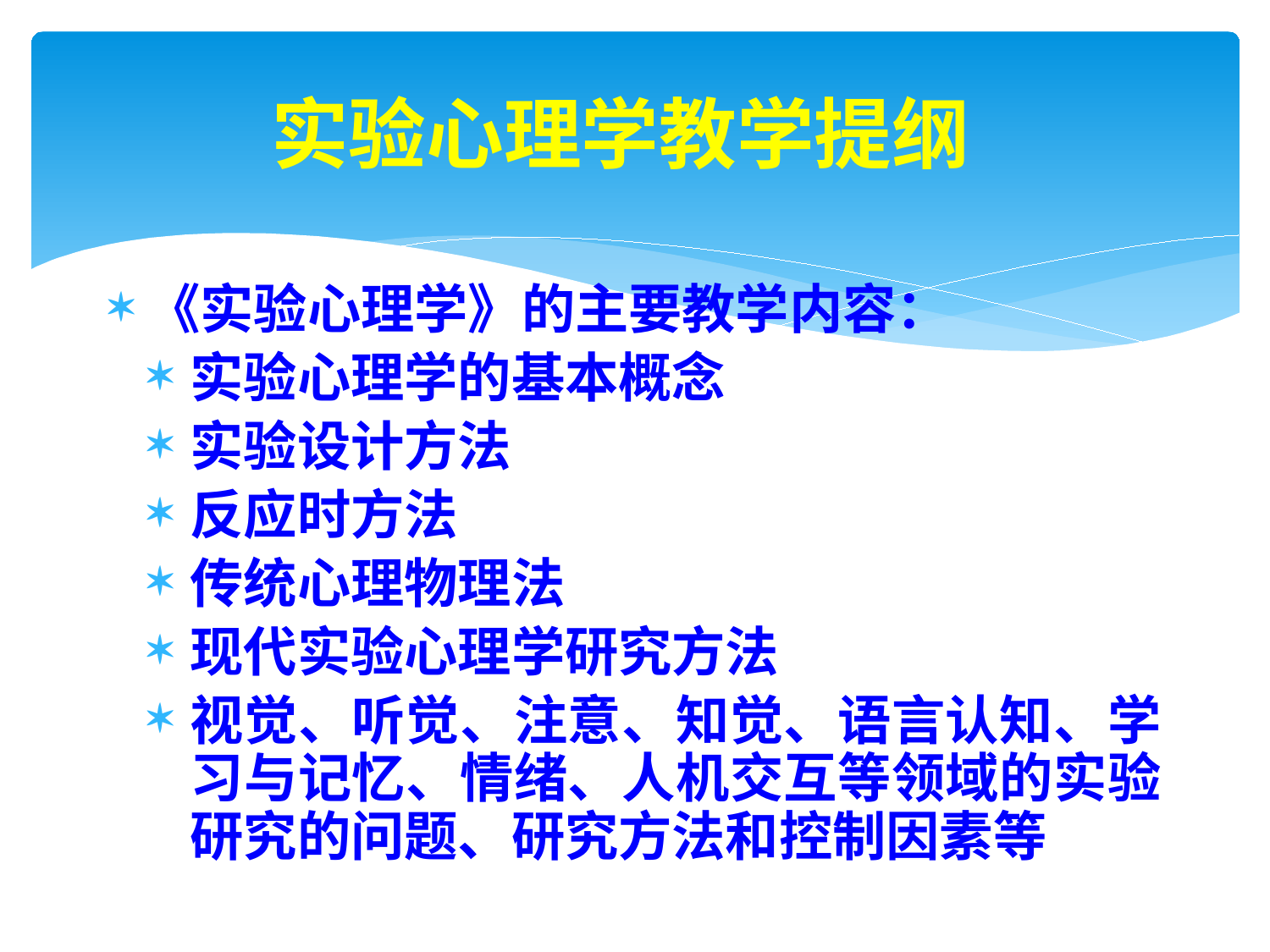

# 实验心理学教学提纲
《实验心理学》的主要教学内容：
实验心理学的基本概念
实验设计方法
反应时方法
传统心理物理法
现代实验心理学研究方法
视觉、听觉、注意、知觉、语言认知、学习与记忆、情绪、人机交互等领域的实验研究的问题、研究方法和控制因素等